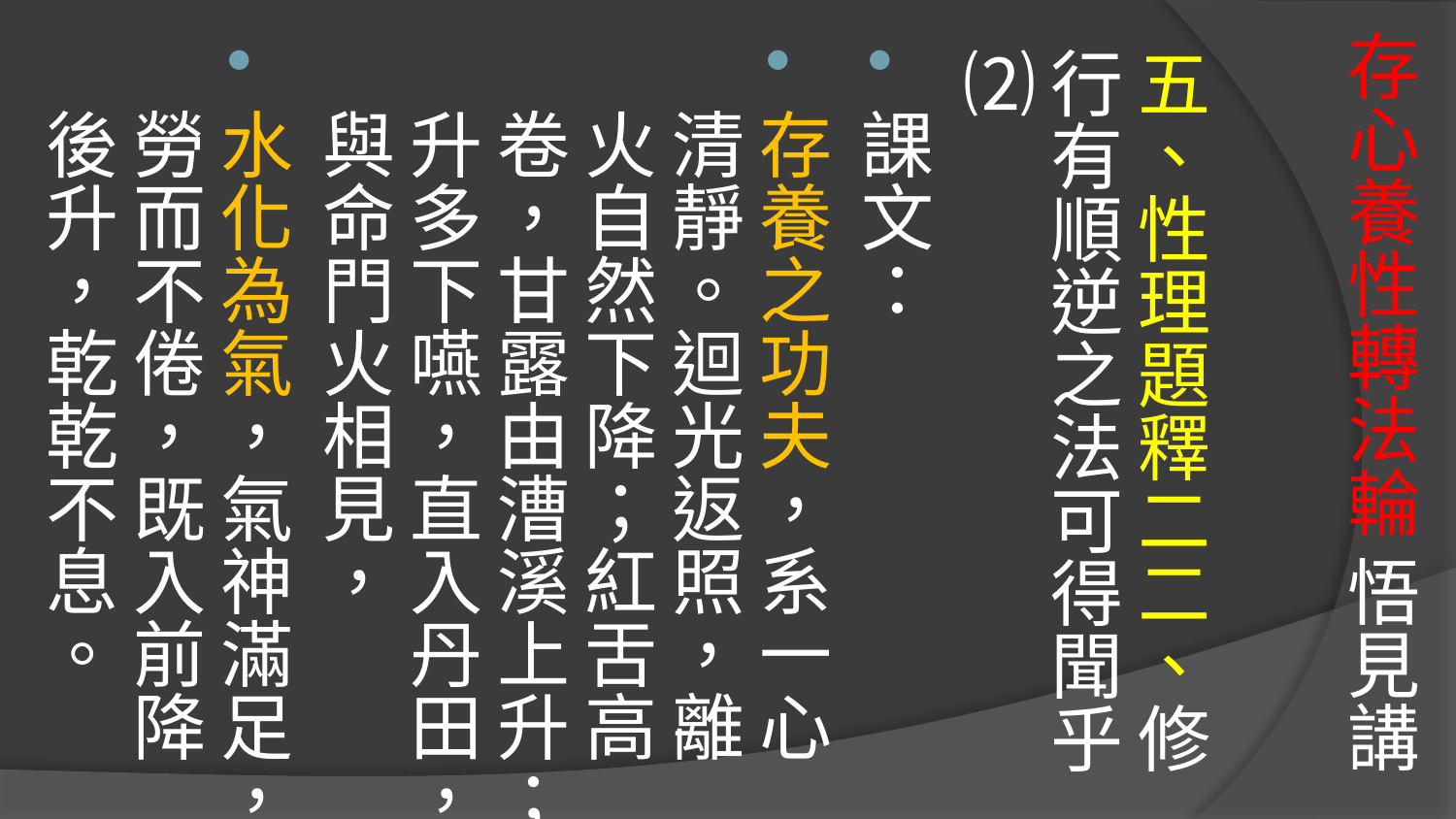

# 存心養性轉法輪 悟見講
五、性理題釋二二、修行有順逆之法可得聞乎⑵
課文：
存養之功夫，系一心清靜。迴光返照，離火自然下降；紅舌高卷，甘露由漕溪上升；升多下嚥，直入丹田，與命門火相見，
水化為氣，氣神滿足，勞而不倦，既入前降後升，乾乾不息。